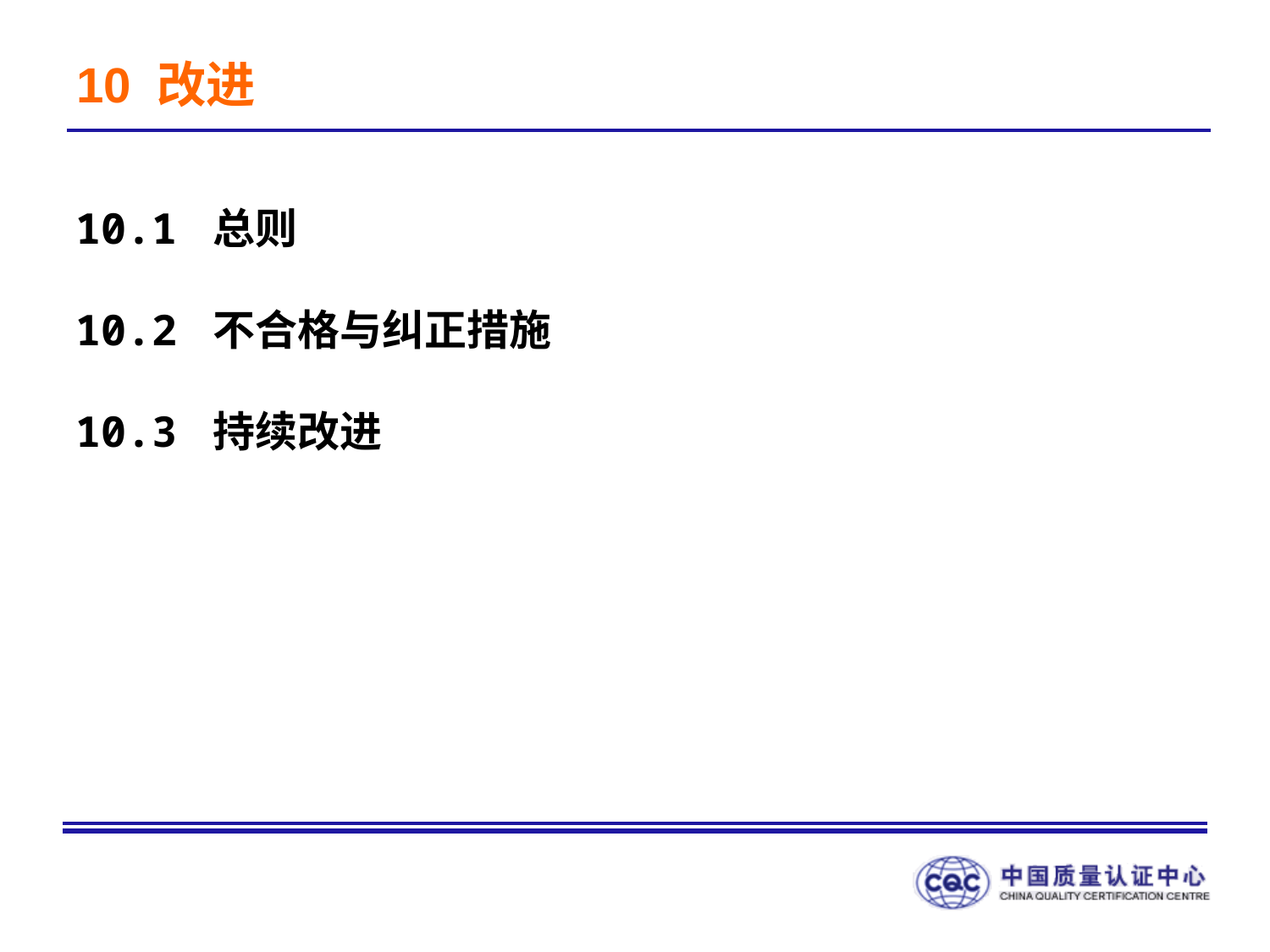

10 改进
10.1 总则
10.2 不合格与纠正措施
10.3 持续改进